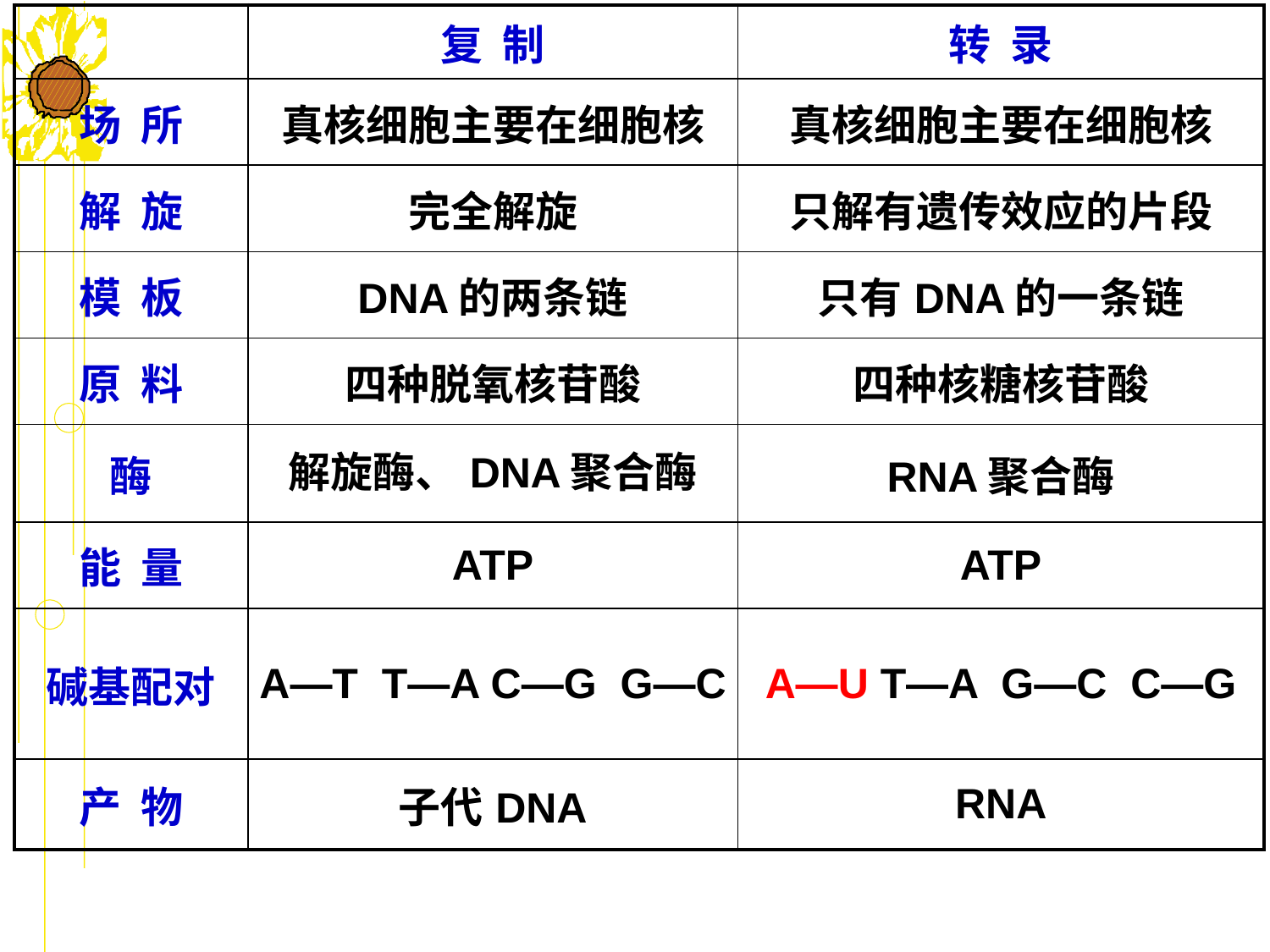

|  | 复 制 | 转 录 |
| --- | --- | --- |
| 场 所 | 真核细胞主要在细胞核 | 真核细胞主要在细胞核 |
| 解 旋 | 完全解旋 | 只解有遗传效应的片段 |
| 模 板 | DNA的两条链 | 只有DNA的一条链 |
| 原 料 | 四种脱氧核苷酸 | 四种核糖核苷酸 |
| 酶 | 解旋酶、DNA聚合酶 | RNA聚合酶 |
| 能 量 | ATP | ATP |
| 碱基配对 | A—T T—A C—G G—C | A—U T—A G—C C—G |
| 产 物 | 子代DNA | RNA |